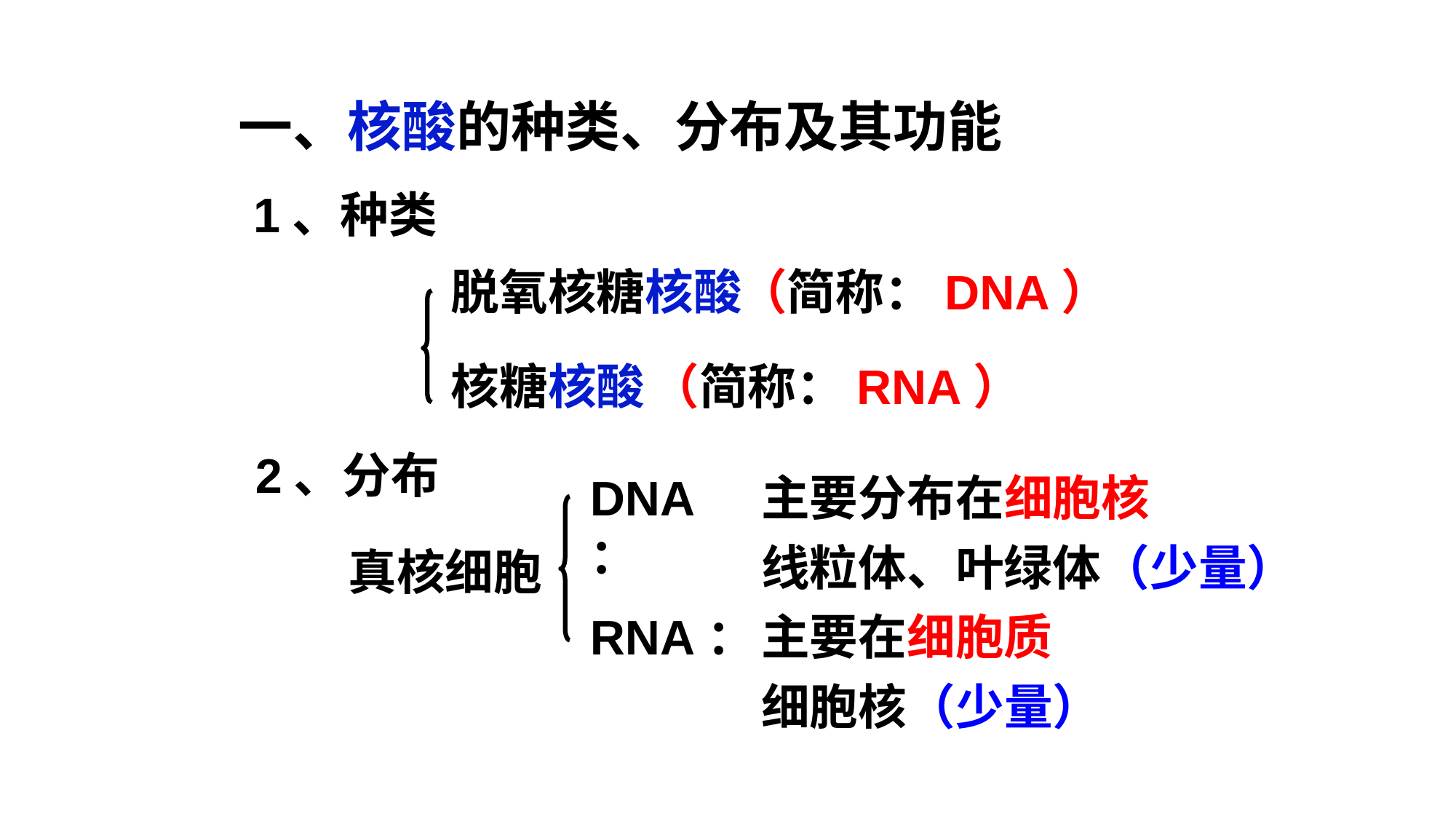

一、核酸的种类、分布及其功能
1、种类
脱氧核糖核酸
（简称：DNA）

核糖核酸
（简称：RNA）
2、分布
主要分布在细胞核
DNA：

真核细胞
线粒体、叶绿体（少量）
RNA：
主要在细胞质
细胞核（少量）